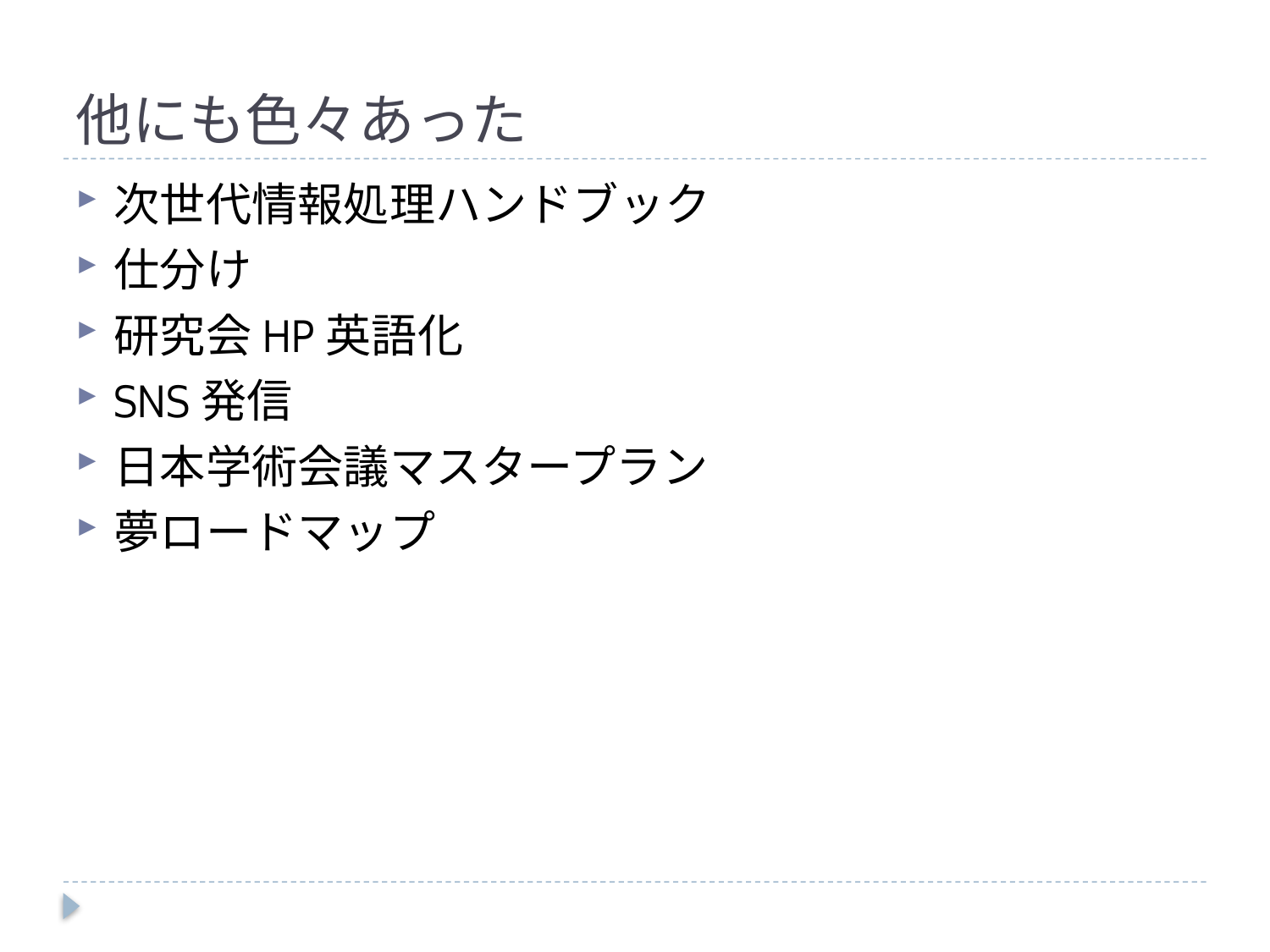

# 他にも色々あった
次世代情報処理ハンドブック
仕分け
研究会HP英語化
SNS発信
日本学術会議マスタープラン
夢ロードマップ